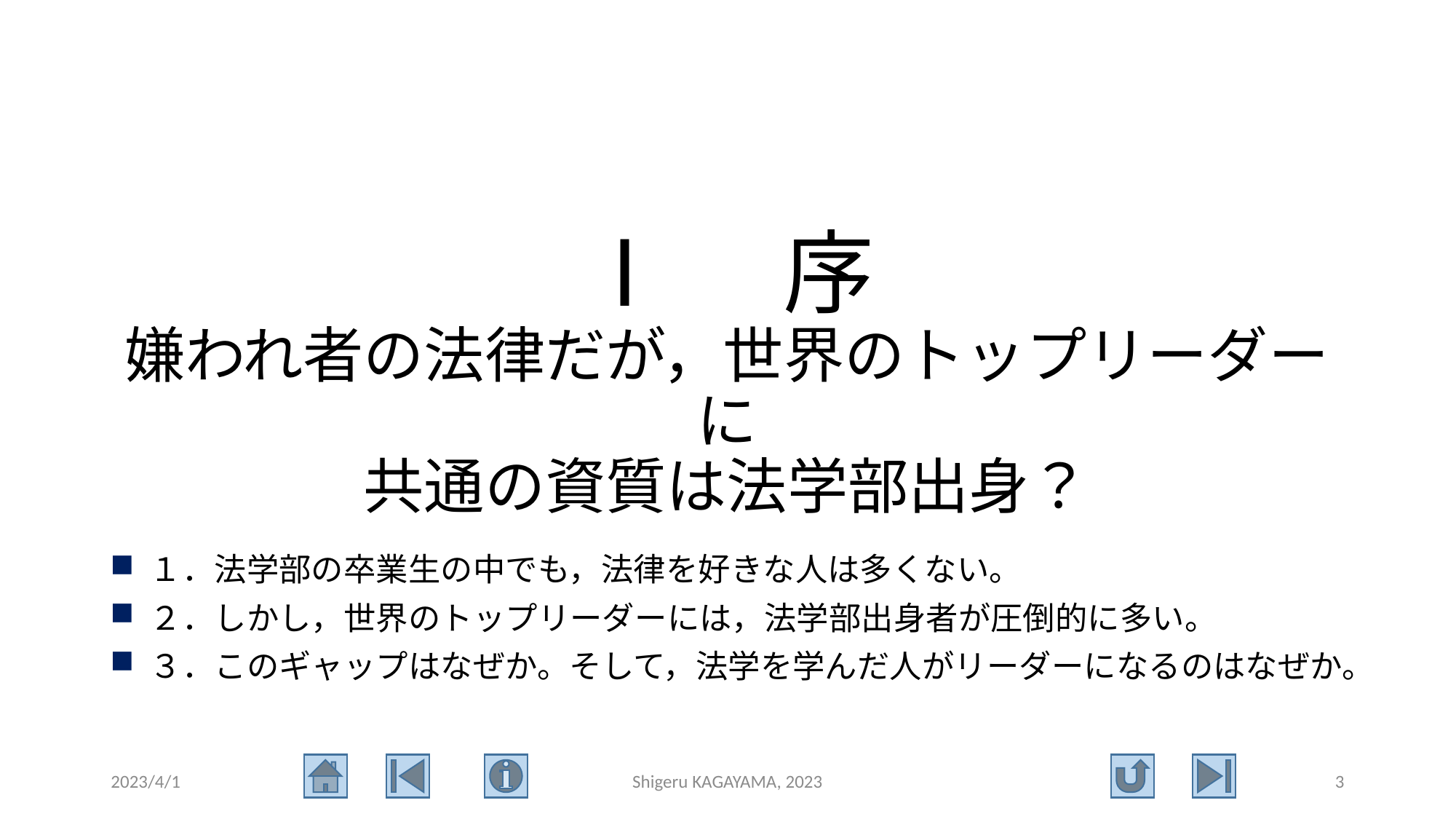

# Ⅰ　序 嫌われ者の法律だが，世界のトップリーダーに 共通の資質は法学部出身？
１．法学部の卒業生の中でも，法律を好きな人は多くない。
２．しかし，世界のトップリーダーには，法学部出身者が圧倒的に多い。
３．このギャップはなぜか。そして，法学を学んだ人がリーダーになるのはなぜか。
2023/4/1
Shigeru KAGAYAMA, 2023
3